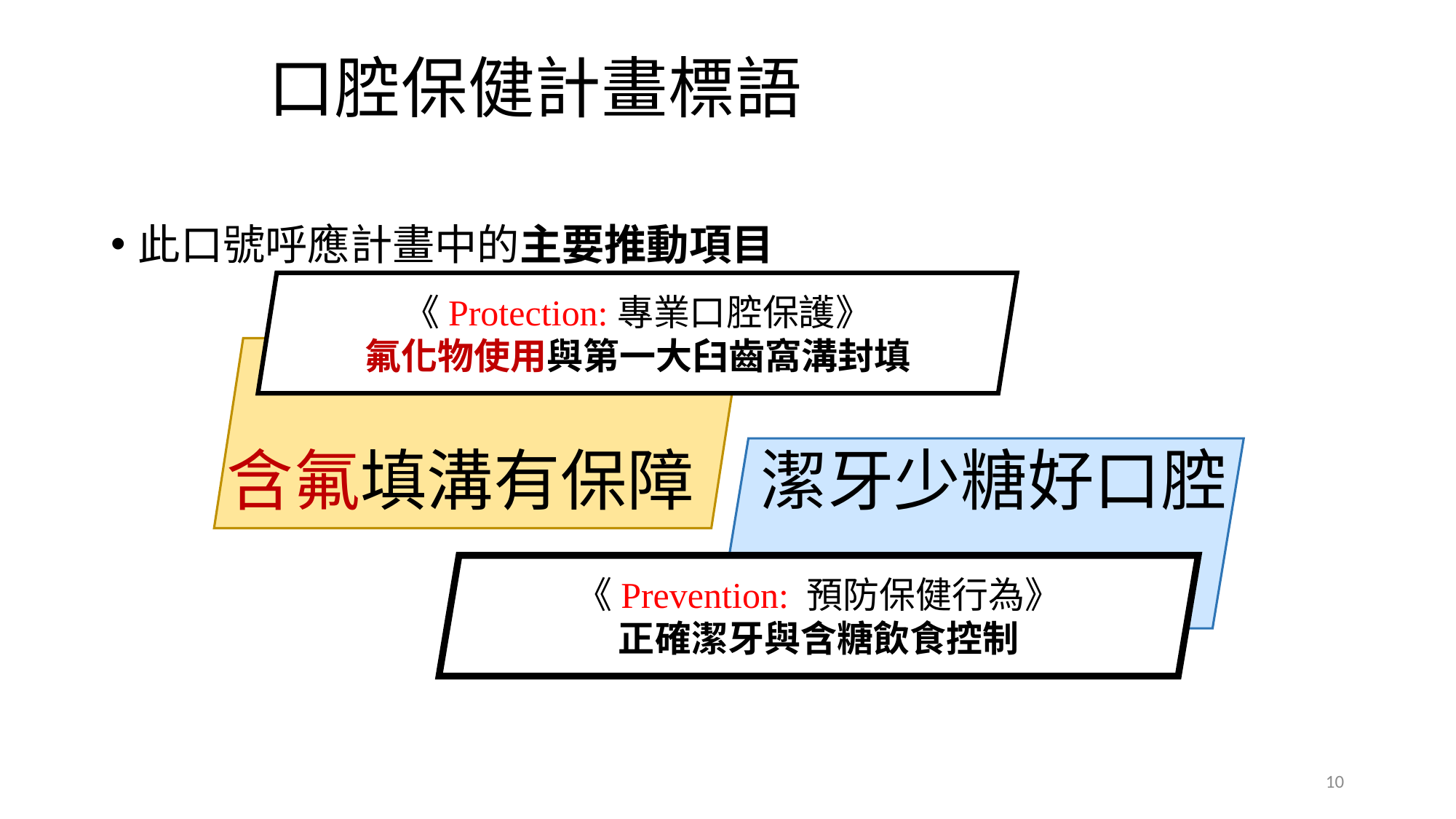

# 口腔保健計畫標語
此口號呼應計畫中的主要推動項目
《Protection:專業口腔保護》
氟化物使用與第一大臼齒窩溝封填

含氟填溝有保障　潔牙少糖好口腔

《Prevention: 預防保健行為》
正確潔牙與含糖飲食控制
10